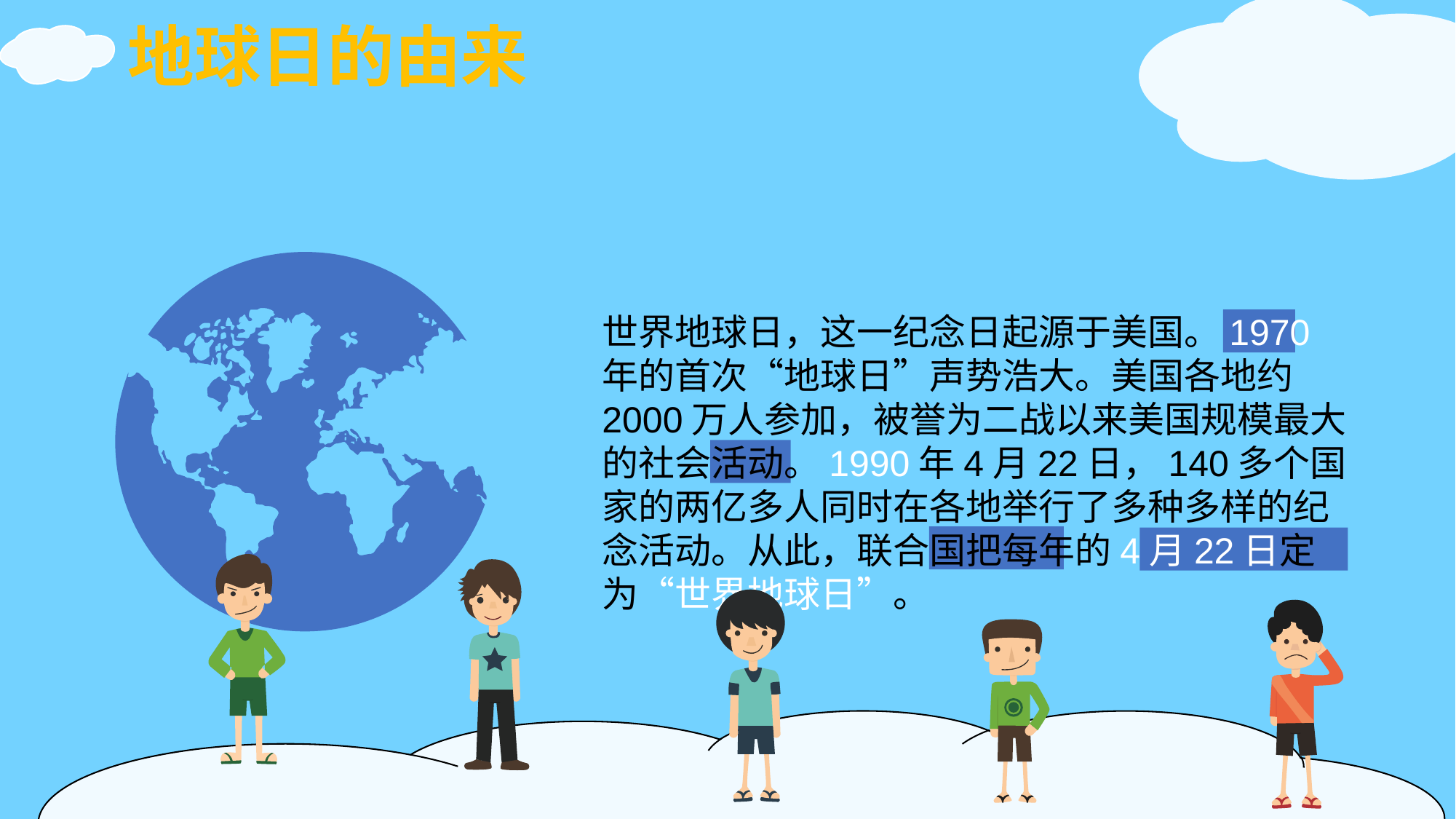

地球日的由来

世界地球日，这一纪念日起源于美国。1970年的首次“地球日”声势浩大。美国各地约2000万人参加，被誉为二战以来美国规模最大的社会活动。1990年4月22日，140多个国家的两亿多人同时在各地举行了多种多样的纪念活动。从此，联合国把每年的4月22日定为“世界地球日”。